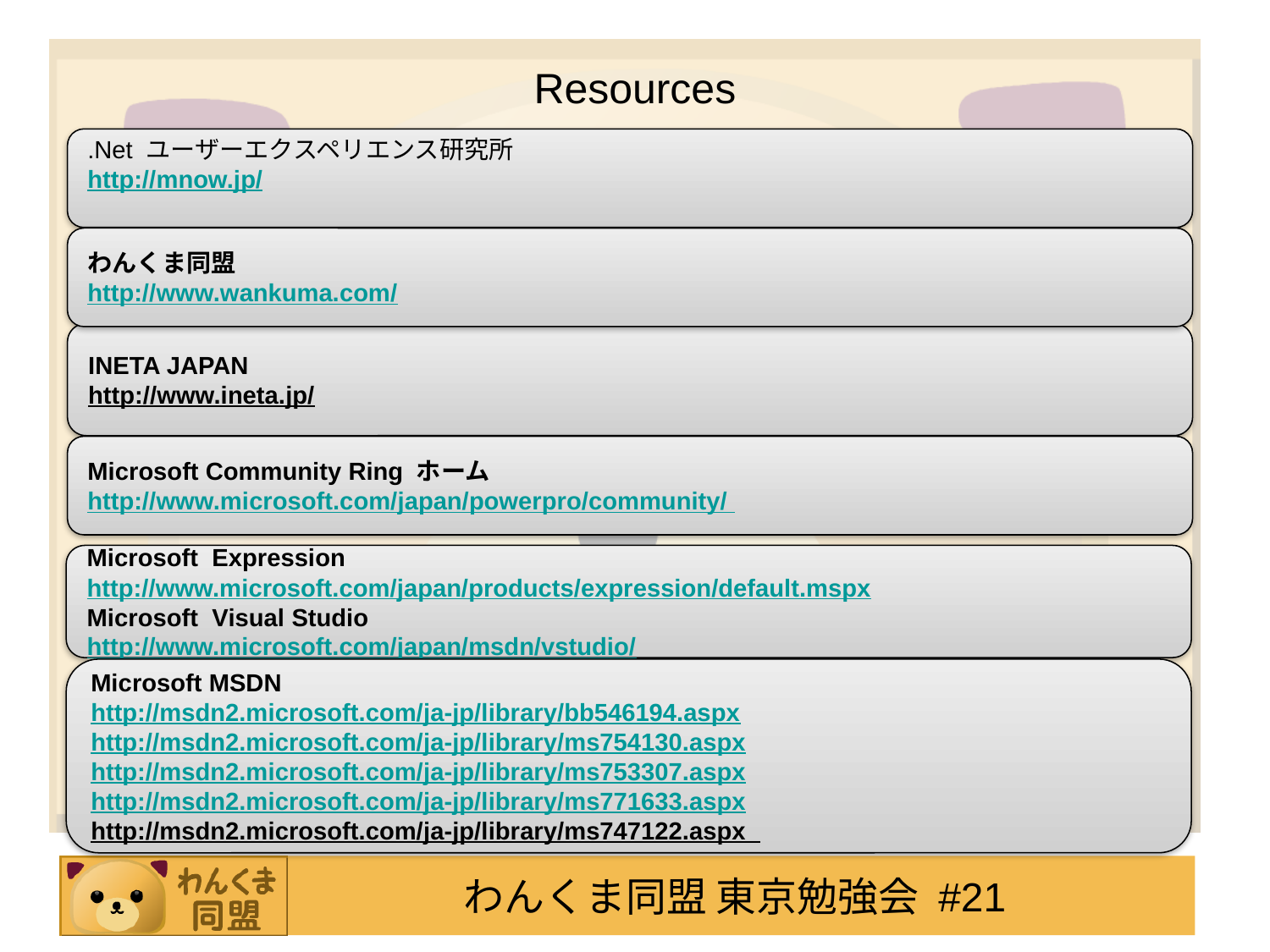

# Resources
.Net ユーザーエクスペリエンス研究所
http://mnow.jp/

わんくま同盟
http://www.wankuma.com/
INETA JAPAN
http://www.ineta.jp/
Microsoft Community Ring ホーム
http://www.microsoft.com/japan/powerpro/community/
Microsoft  Expression
http://www.microsoft.com/japan/products/expression/default.mspx
Microsoft  Visual Studio
http://www.microsoft.com/japan/msdn/vstudio/
Microsoft MSDN
http://msdn2.microsoft.com/ja-jp/library/bb546194.aspx
http://msdn2.microsoft.com/ja-jp/library/ms754130.aspx
http://msdn2.microsoft.com/ja-jp/library/ms753307.aspx
http://msdn2.microsoft.com/ja-jp/library/ms771633.aspx
http://msdn2.microsoft.com/ja-jp/library/ms747122.aspx